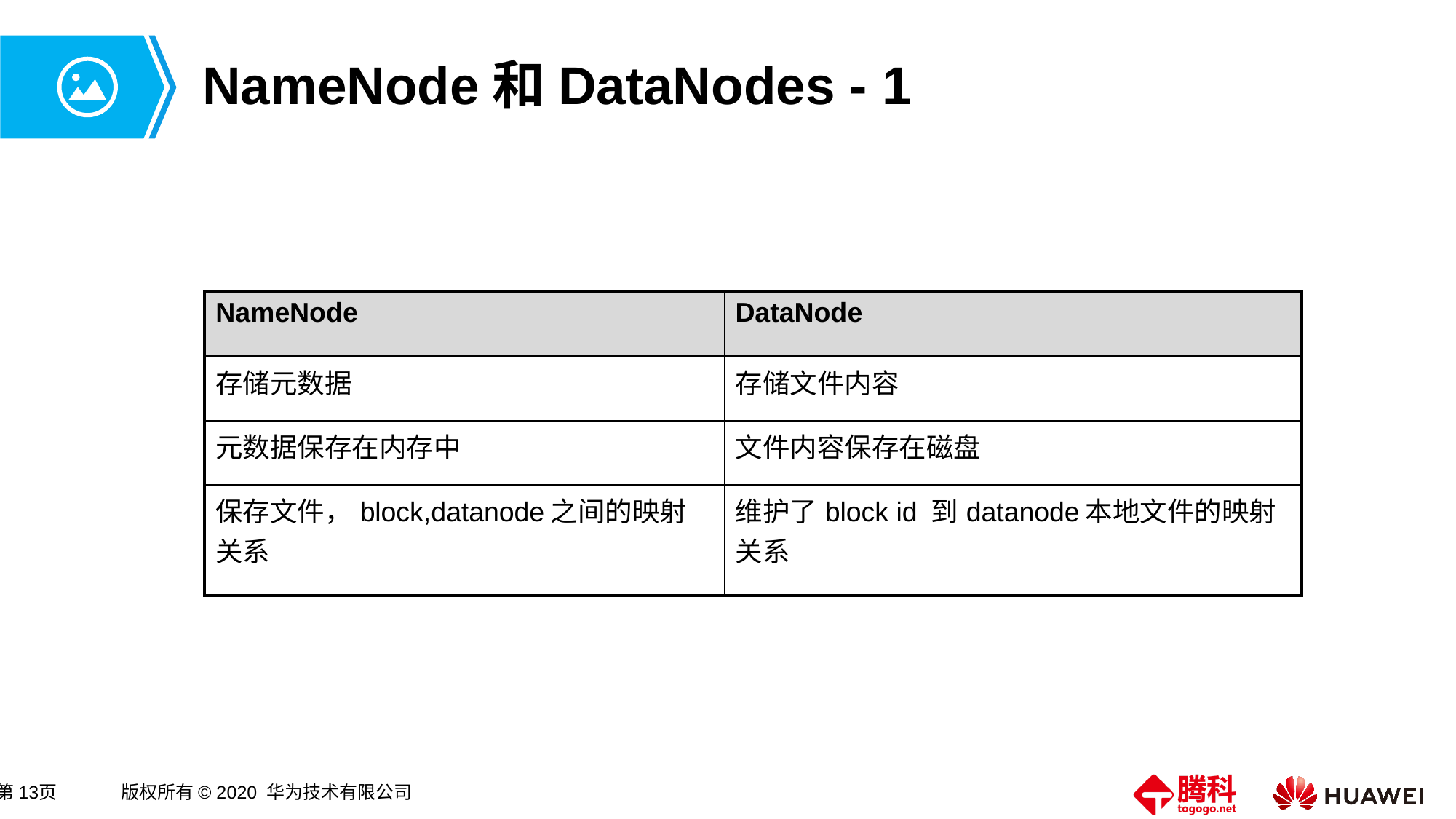

# NameNode和DataNodes - 1
| NameNode | DataNode |
| --- | --- |
| 存储元数据 | 存储文件内容 |
| 元数据保存在内存中 | 文件内容保存在磁盘 |
| 保存文件，block,datanode之间的映射关系 | 维护了block id 到datanode本地文件的映射关系 |